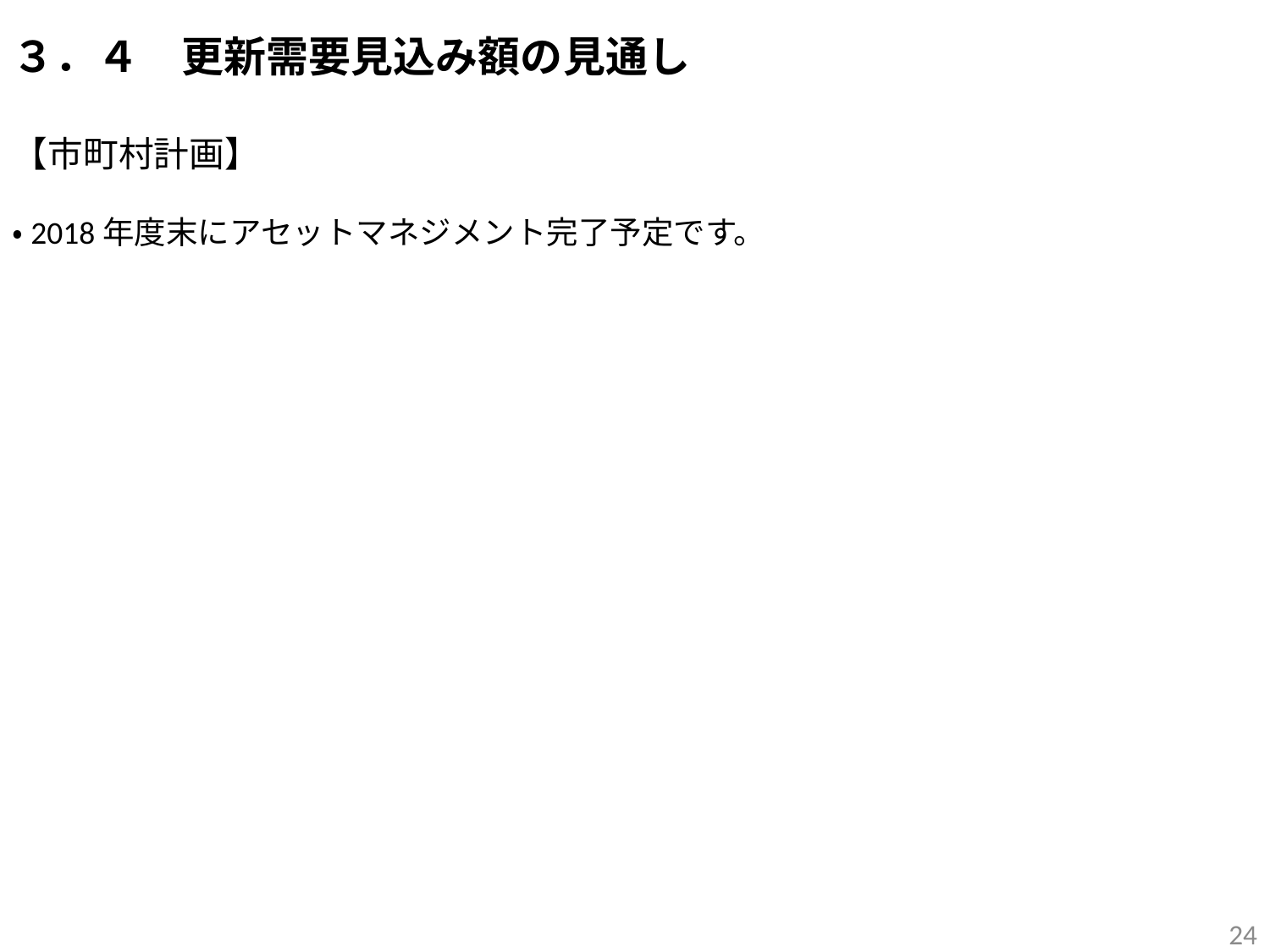

３．４　更新需要見込み額の見通し

【市町村計画】

・2018年度末にアセットマネジメント完了予定です。

24